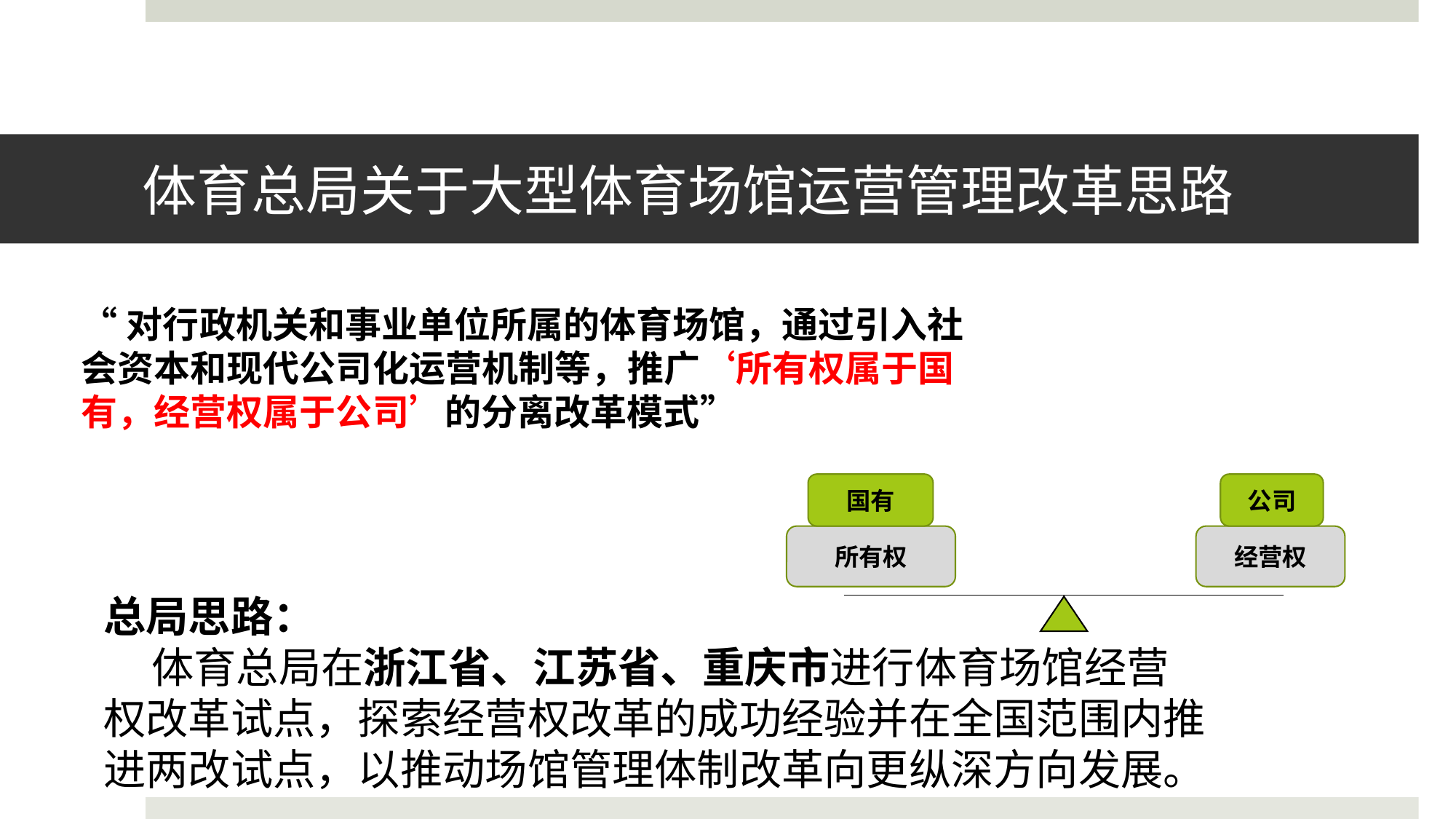

# 体育总局关于大型体育场馆运营管理改革思路
“对行政机关和事业单位所属的体育场馆，通过引入社会资本和现代公司化运营机制等，推广‘所有权属于国有，经营权属于公司’的分离改革模式”

国有
公司
所有权
经营权

总局思路：
    体育总局在浙江省、江苏省、重庆市进行体育场馆经营权改革试点，探索经营权改革的成功经验并在全国范围内推进两改试点，以推动场馆管理体制改革向更纵深方向发展。